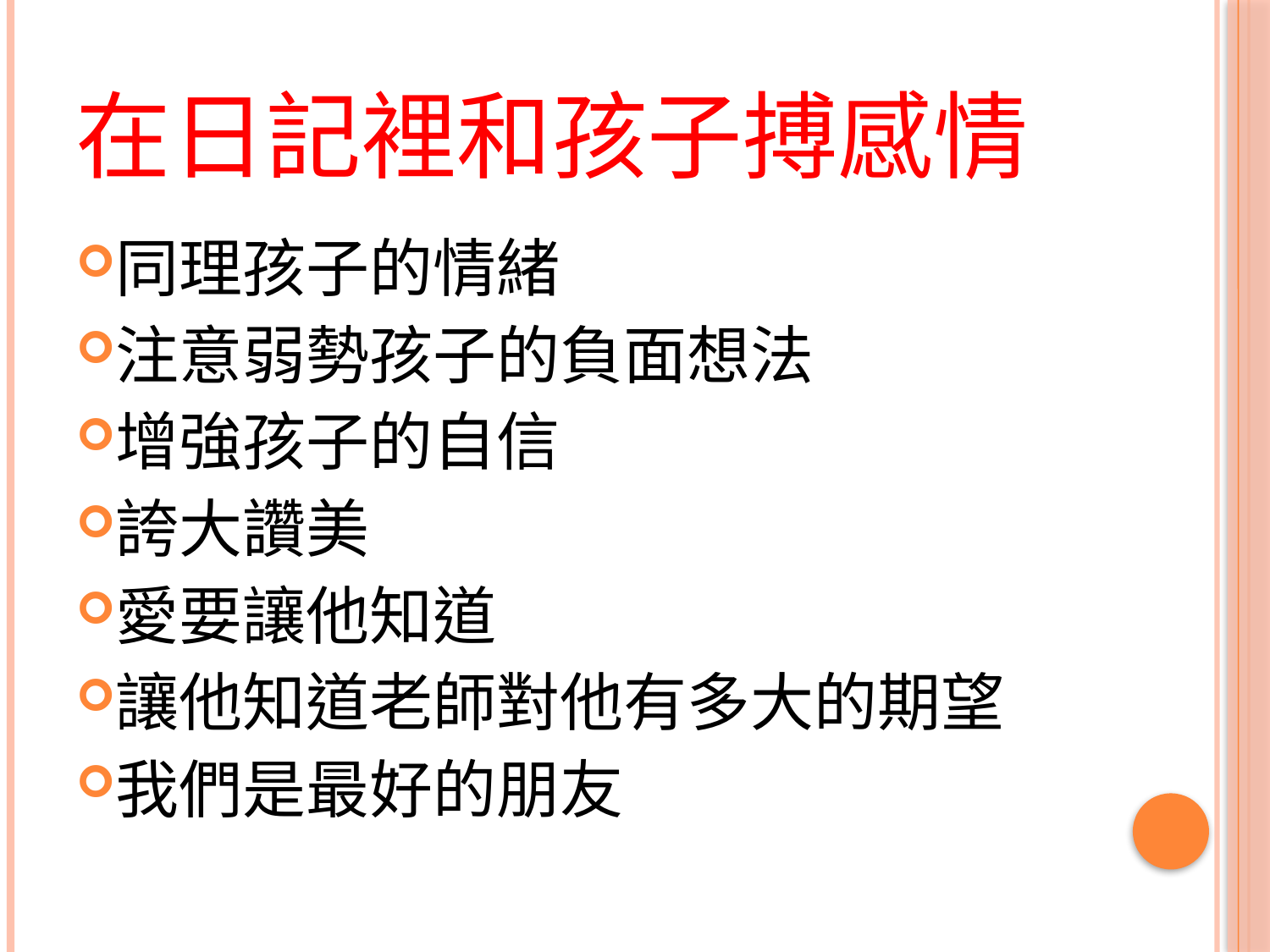

# 在日記裡和孩子搏感情
同理孩子的情緒
注意弱勢孩子的負面想法
增強孩子的自信
誇大讚美
愛要讓他知道
讓他知道老師對他有多大的期望
我們是最好的朋友